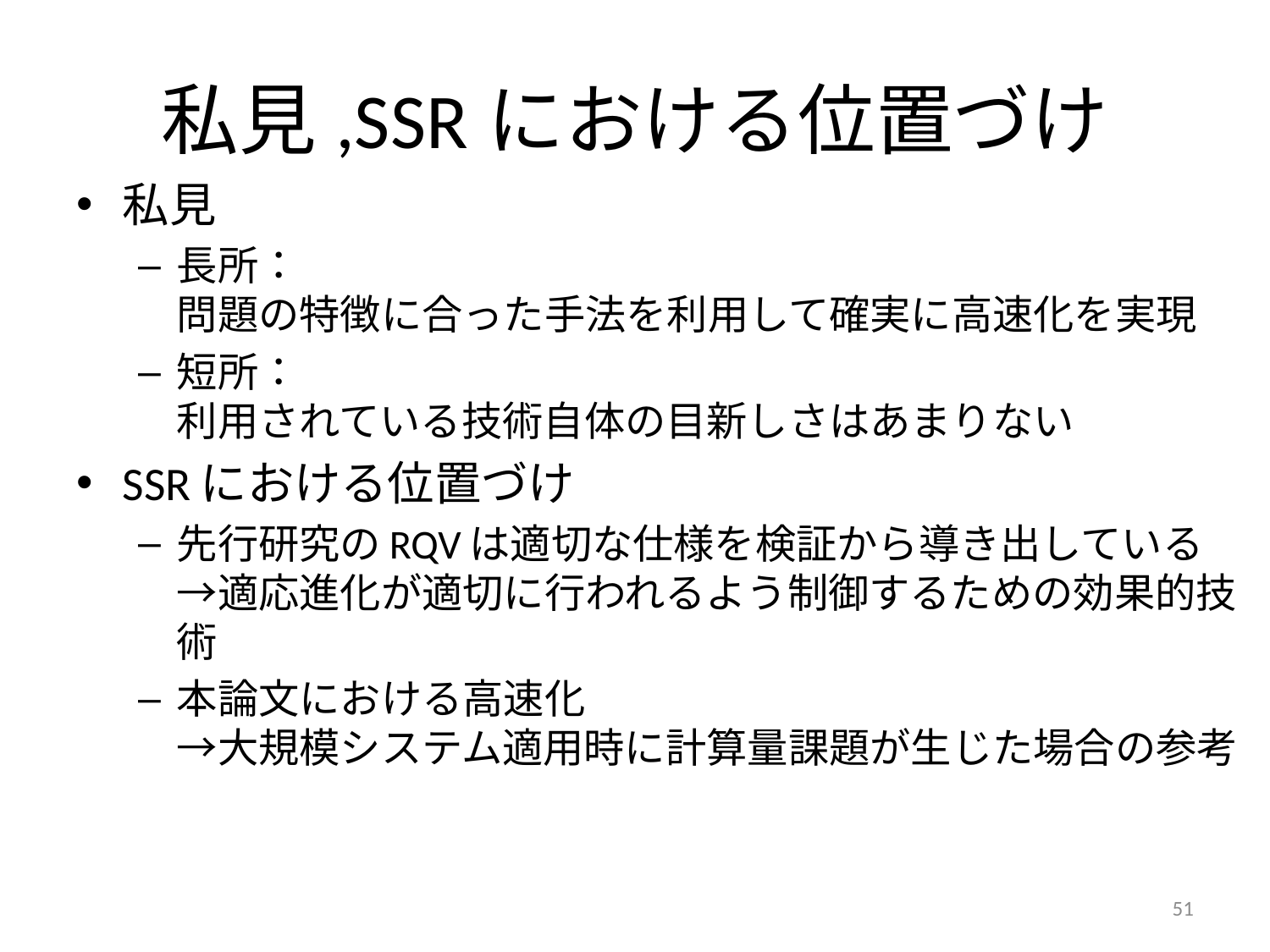

# 私見,SSRにおける位置づけ
私見
長所：
問題の特徴に合った手法を利用して確実に高速化を実現
短所：
利用されている技術自体の目新しさはあまりない
SSRにおける位置づけ
先行研究のRQVは適切な仕様を検証から導き出している
→適応進化が適切に行われるよう制御するための効果的技術
本論文における高速化
→大規模システム適用時に計算量課題が生じた場合の参考
51